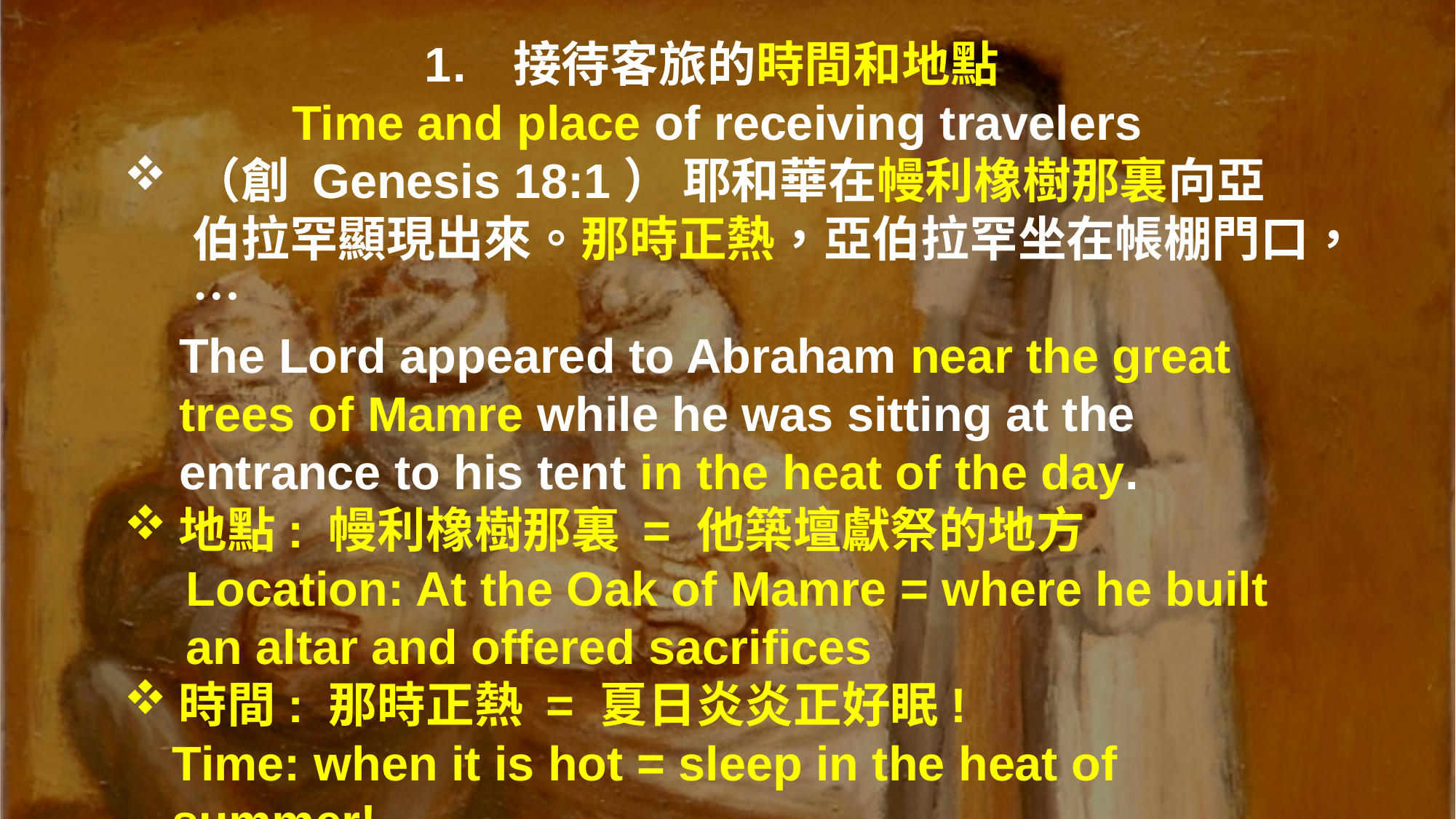

接待客旅的時間和地點
Time and place of receiving travelers
（創 Genesis 18:1） 耶和華在幔利橡樹那裏向亞伯拉罕顯現出來。那時正熱，亞伯拉罕坐在帳棚門口，…
The Lord appeared to Abraham near the great trees of Mamre while he was sitting at the entrance to his tent in the heat of the day.
地點: 幔利橡樹那裏 = 他築壇獻祭的地方
Location: At the Oak of Mamre = where he built an altar and offered sacrifices
時間: 那時正熱 = 夏日炎炎正好眠!
Time: when it is hot = sleep in the heat of summer!